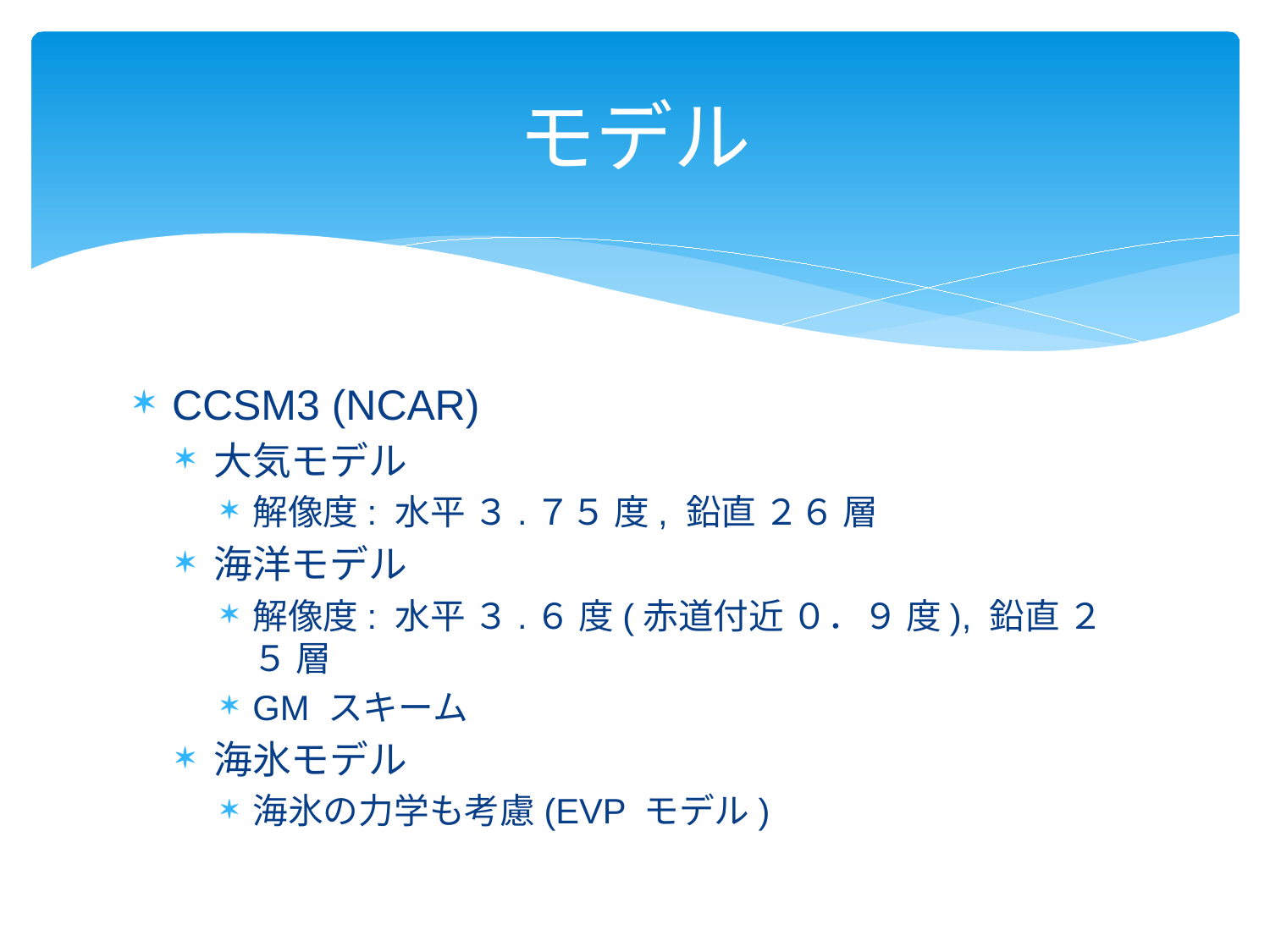

# モデル
CCSM3 (NCAR)
大気モデル
解像度: 水平 ３.７５ 度, 鉛直 ２６ 層
海洋モデル
解像度: 水平 ３.６ 度(赤道付近 ０．９ 度), 鉛直 ２５ 層
GM スキーム
海氷モデル
海氷の力学も考慮(EVP モデル)